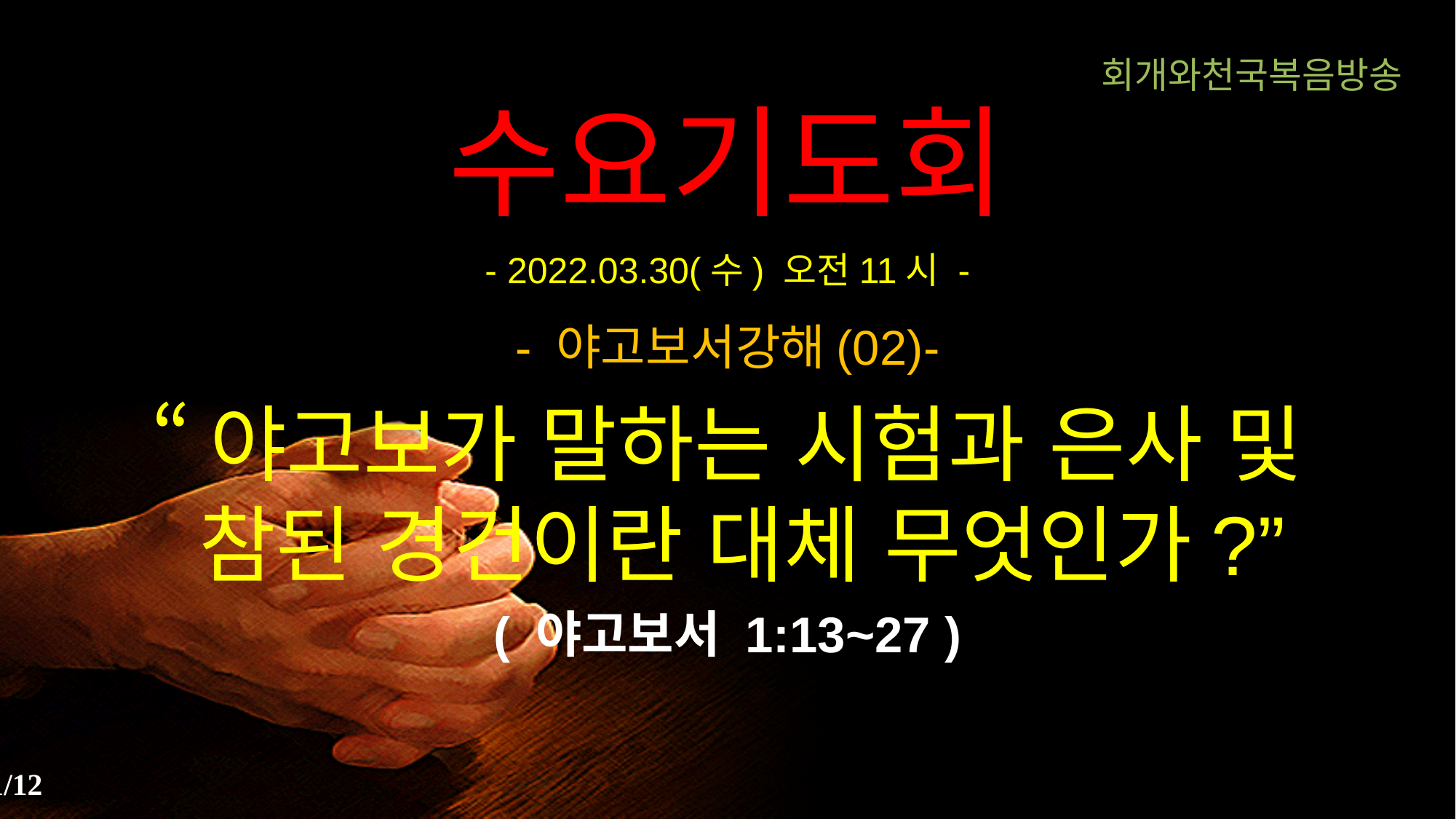

회개와천국복음방송
# 수요기도회
- 2022.03.30(수) 오전11시 -
- 야고보서강해(02)-
“야고보가 말하는 시험과 은사 및 참된 경건이란 대체 무엇인가?”
( 야고보서 1:13~27 )